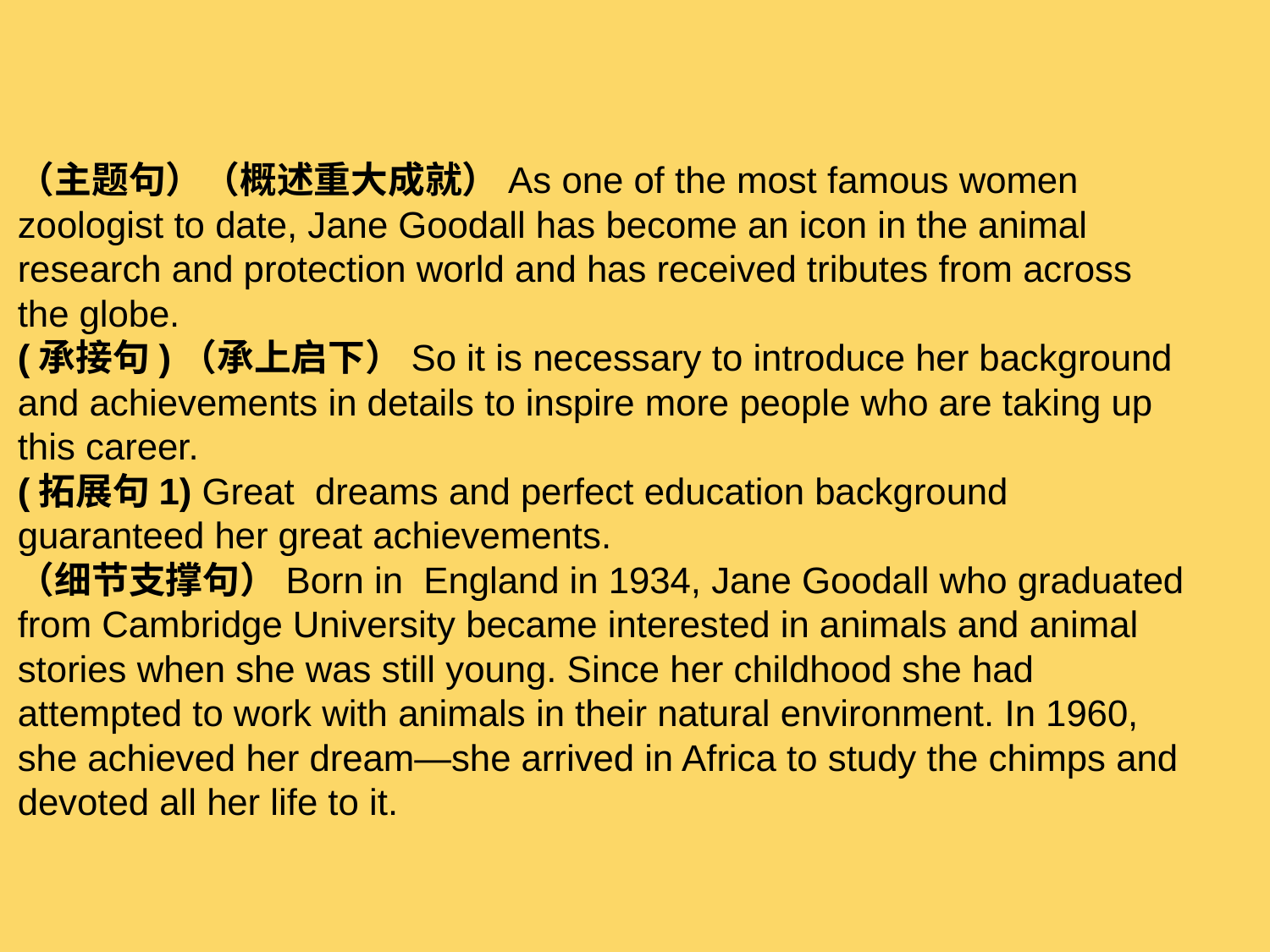

（主题句）（概述重大成就）As one of the most famous women zoologist to date, Jane Goodall has become an icon in the animal research and protection world and has received tributes from across the globe.
(承接句)（承上启下）So it is necessary to introduce her background and achievements in details to inspire more people who are taking up this career.
(拓展句1) Great  dreams and perfect education background guaranteed her great achievements.
（细节支撑句）Born in  England in 1934, Jane Goodall who graduated from Cambridge University became interested in animals and animal stories when she was still young. Since her childhood she had attempted to work with animals in their natural environment. In 1960, she achieved her dream—she arrived in Africa to study the chimps and devoted all her life to it.